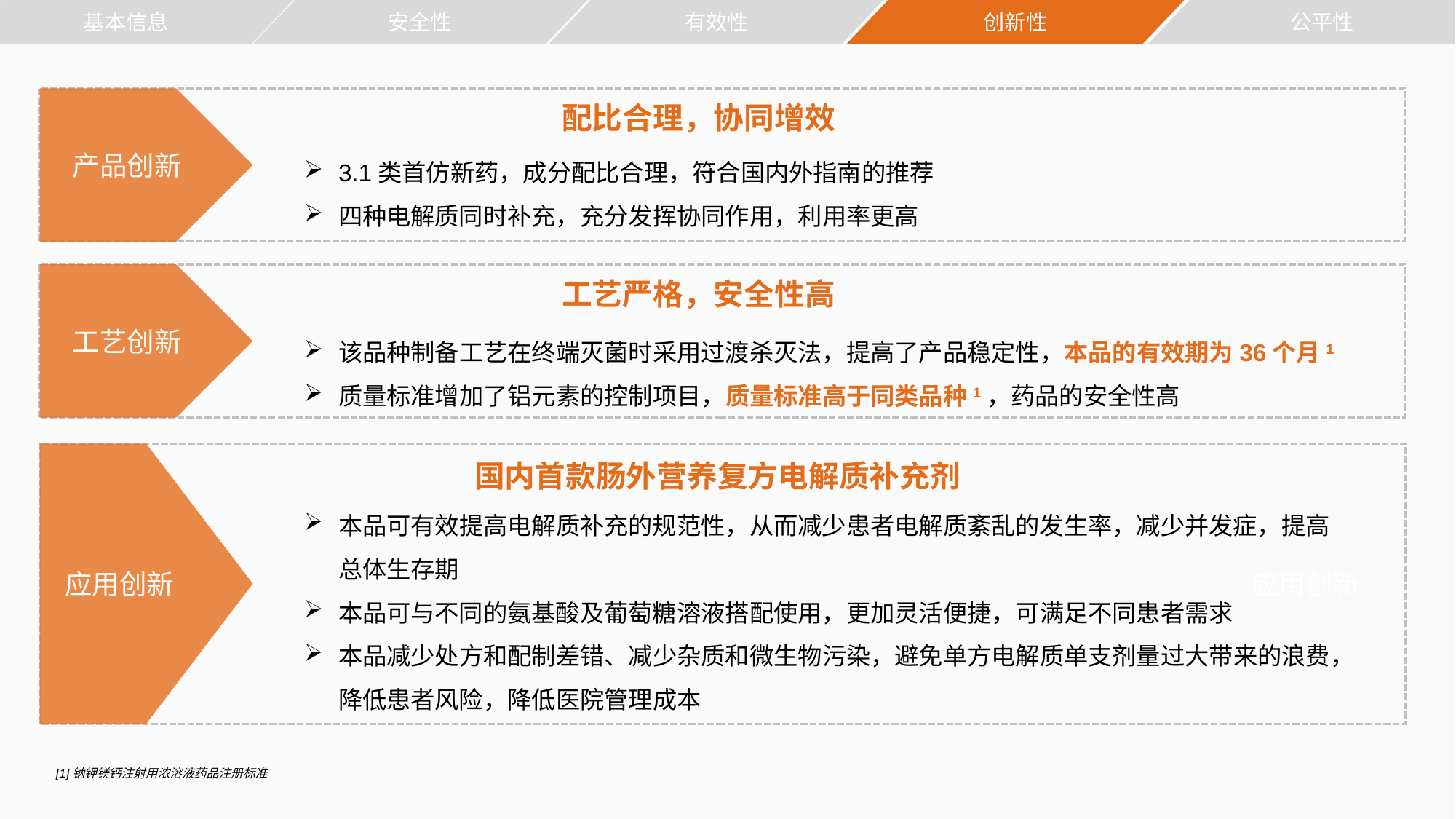

有效性
公平性
基本信息
安全性
创新性
产品创新

配比合理，协同增效
3.1类首仿新药，成分配比合理，符合国内外指南的推荐
四种电解质同时补充，充分发挥协同作用，利用率更高

工艺创新
工艺严格，安全性高
该品种制备工艺在终端灭菌时采用过渡杀灭法，提高了产品稳定性，本品的有效期为36个月1
质量标准增加了铝元素的控制项目，质量标准高于同类品种1，药品的安全性高
应用创新

国内首款肠外营养复方电解质补充剂
本品可有效提高电解质补充的规范性，从而减少患者电解质紊乱的发生率，减少并发症，提高总体生存期
本品可与不同的氨基酸及葡萄糖溶液搭配使用，更加灵活便捷，可满足不同患者需求
本品减少处方和配制差错、减少杂质和微生物污染，避免单方电解质单支剂量过大带来的浪费，降低患者风险，降低医院管理成本

应用创新
[1]钠钾镁钙注射用浓溶液药品注册标准